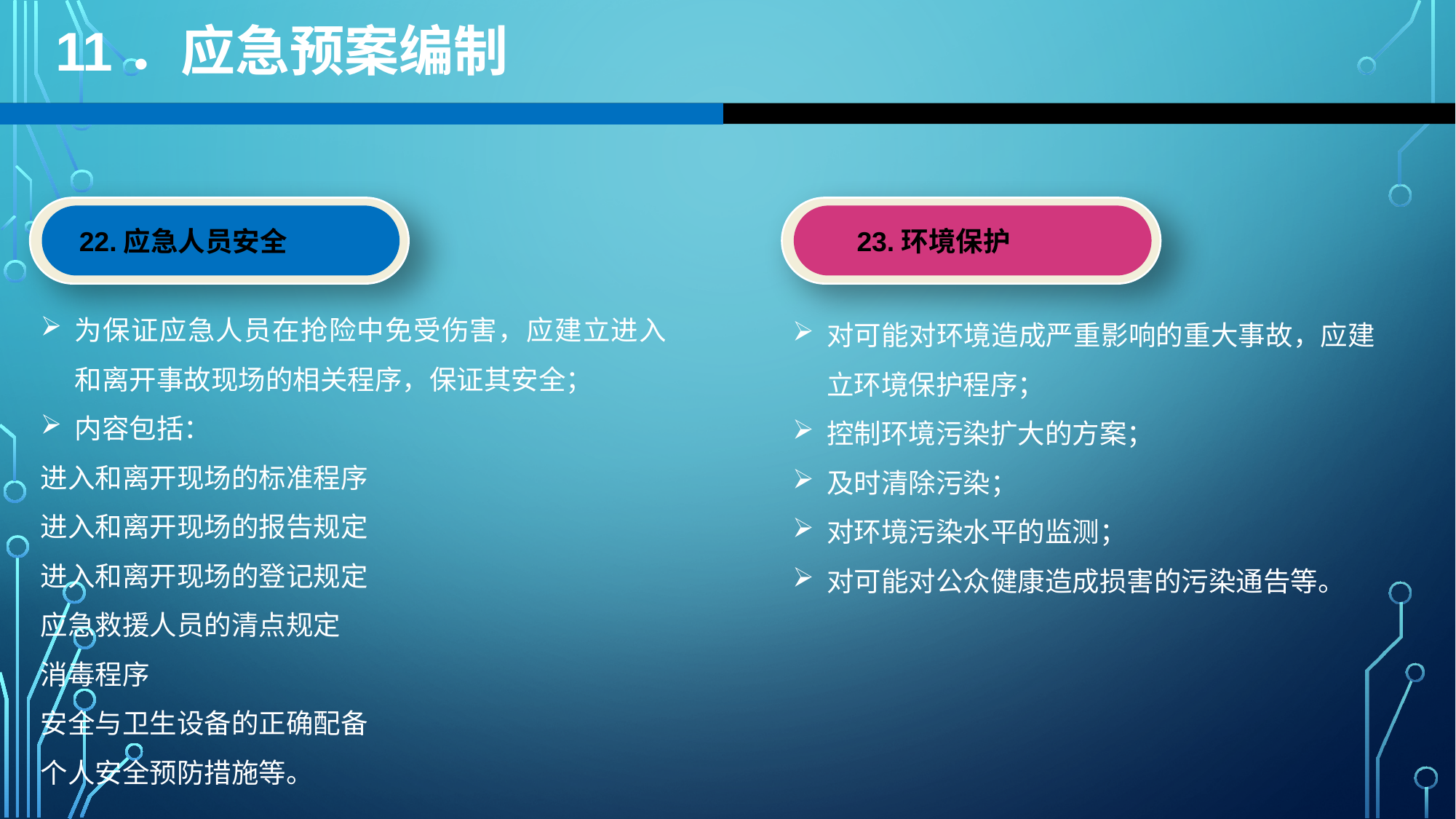

11．应急预案编制

22.应急人员安全
23.环境保护
为保证应急人员在抢险中免受伤害，应建立进入和离开事故现场的相关程序，保证其安全；
内容包括：
进入和离开现场的标准程序
进入和离开现场的报告规定
进入和离开现场的登记规定
应急救援人员的清点规定
消毒程序
安全与卫生设备的正确配备
个人安全预防措施等。
对可能对环境造成严重影响的重大事故，应建立环境保护程序；
控制环境污染扩大的方案；
及时清除污染；
对环境污染水平的监测；
对可能对公众健康造成损害的污染通告等。